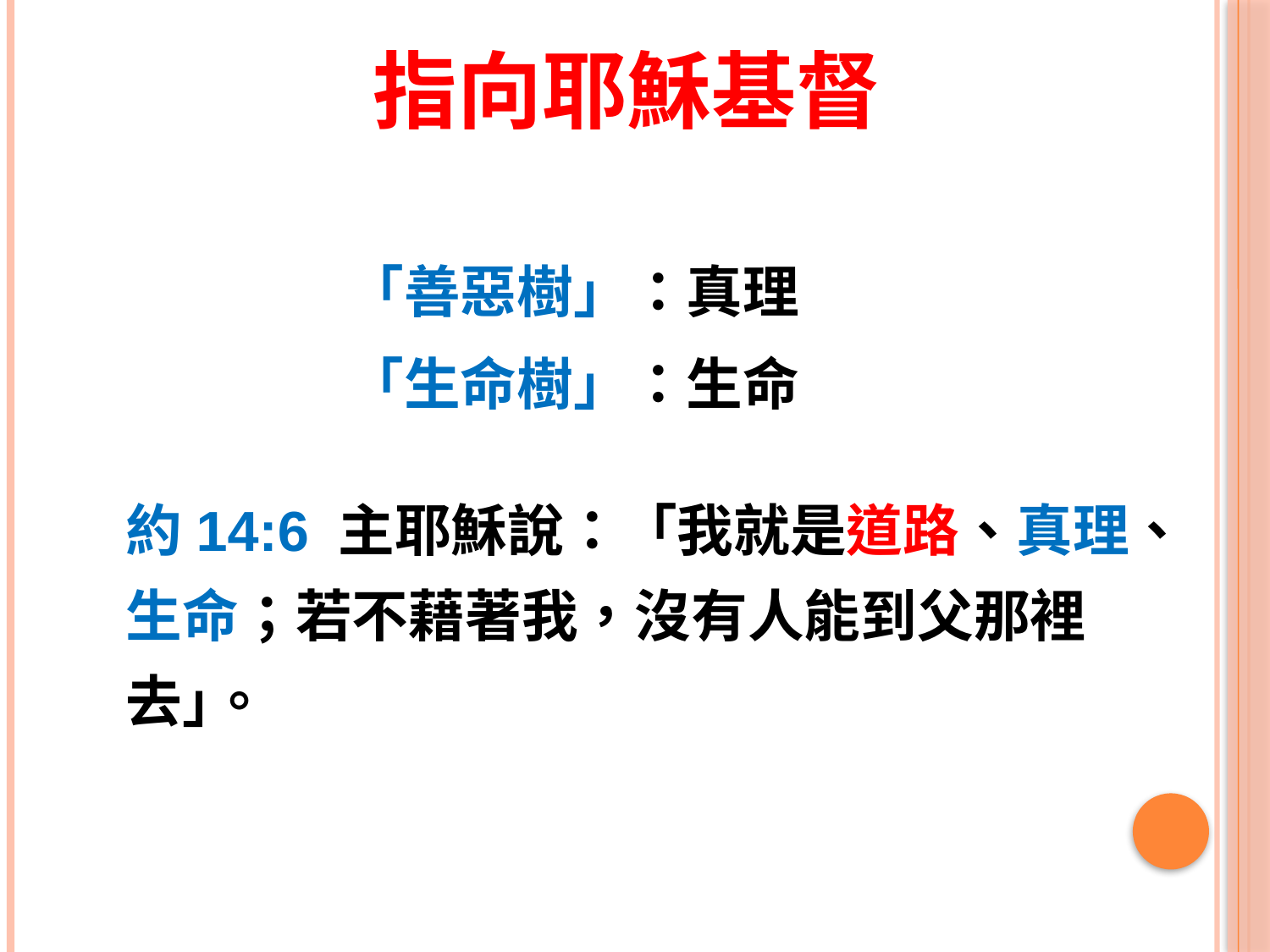

# 指向耶穌基督
「善惡樹」：真理
「生命樹」：生命
約14:6 主耶穌說：「我就是道路、真理、
生命；若不藉著我，沒有人能到父那裡
去｣。